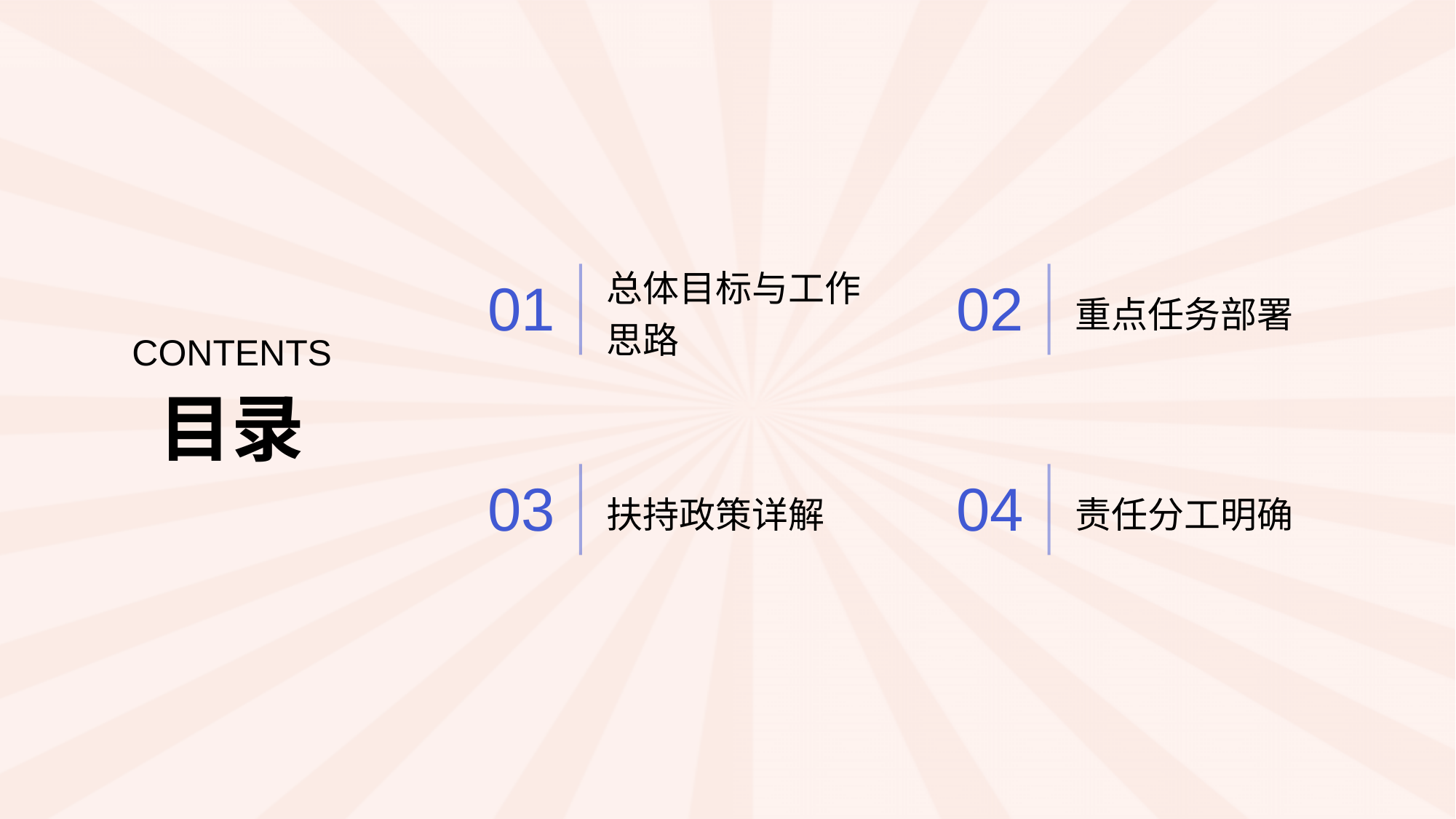

总体目标与工作思路
重点任务部署

01
02
CONTENTS
目录
扶持政策详解
责任分工明确

03
04